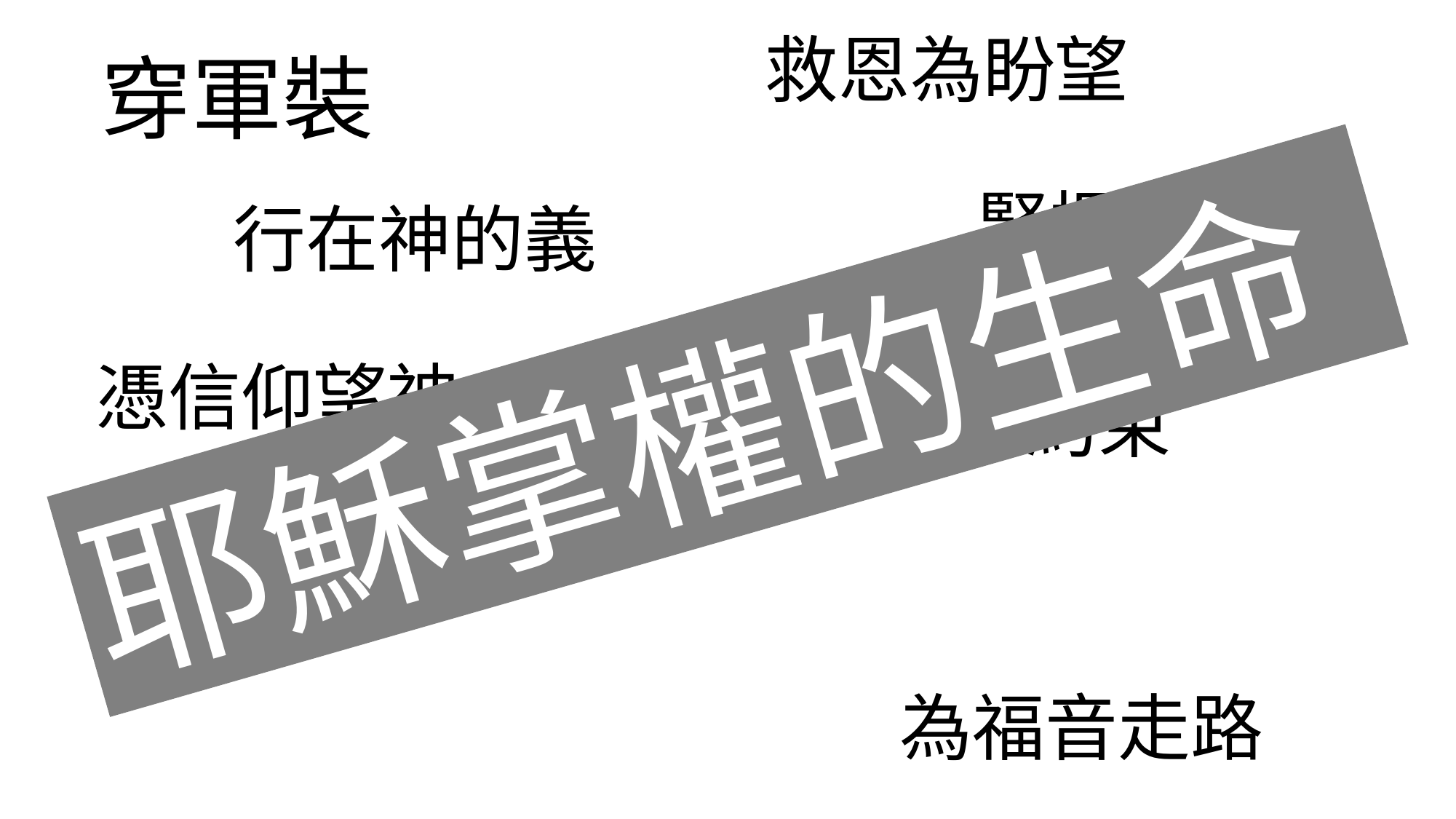

救恩為盼望
穿軍裝
緊握神的道
行在神的義
耶穌掌權的生命
憑信仰望神
被真理約束
為福音走路